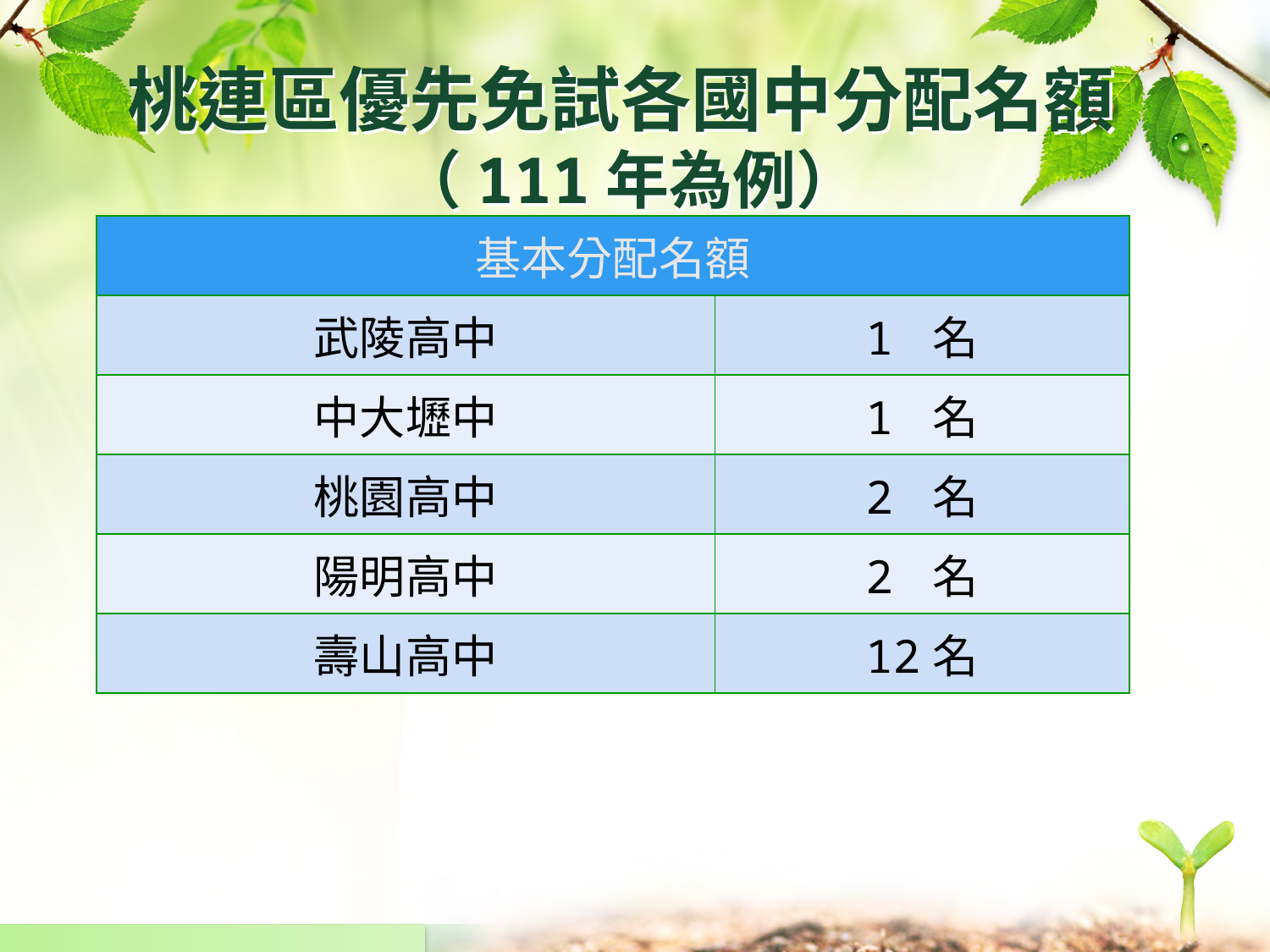

# 桃連區優先免試各國中分配名額  （111年為例）
| 基本分配名額 |  |
| --- | --- |
| 武陵高中 | 1 名 |
| 中大壢中 | 1 名 |
| 桃園高中 | 2 名 |
| 陽明高中 | 2 名 |
| 壽山高中 | 12名 |